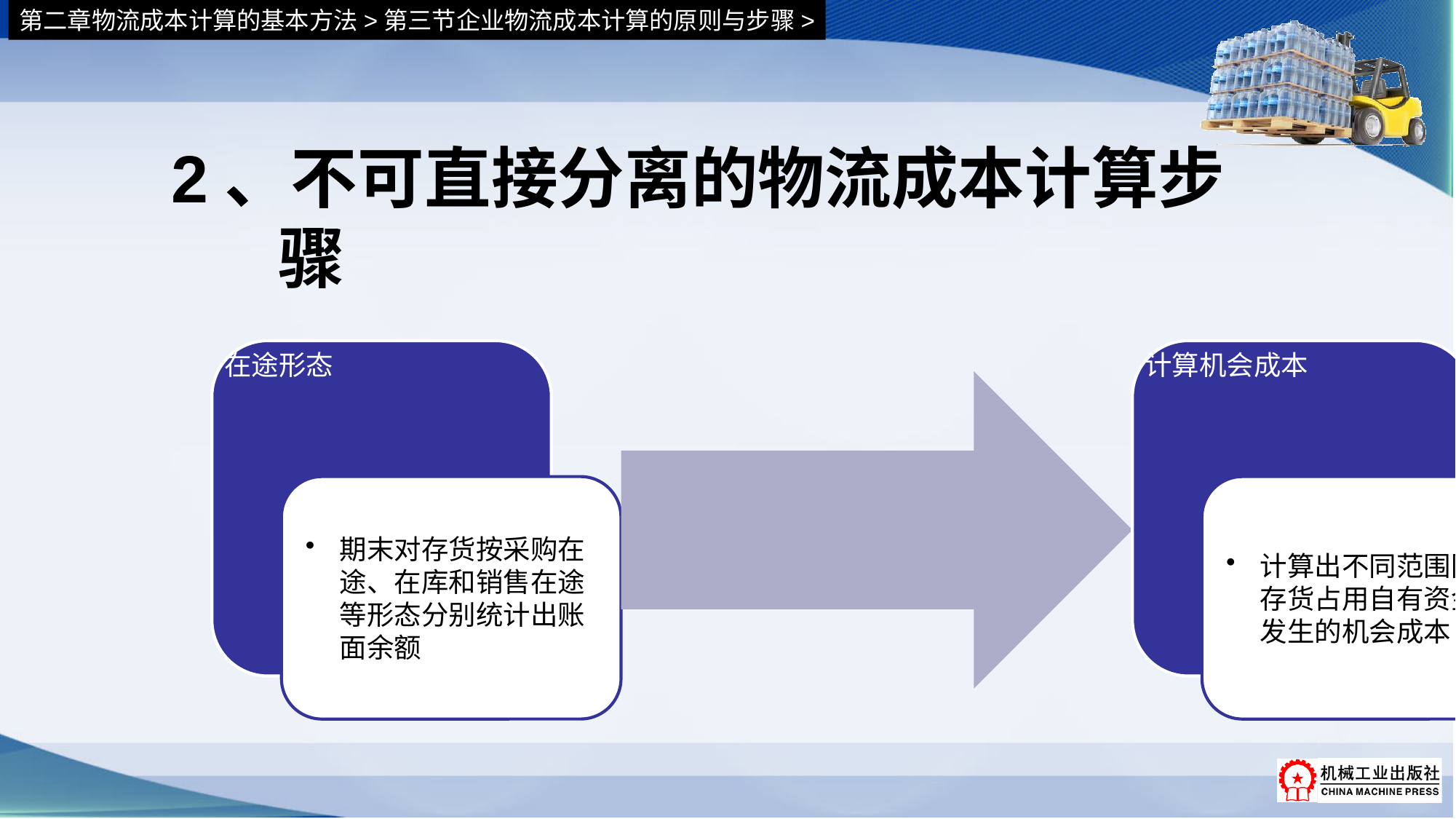

第二章物流成本计算的基本方法>第三节企业物流成本计算的原则与步骤>
# 2、不可直接分离的物流成本计算步骤
在途形态
期末对存货按采购在途、在库和销售在途等形态分别统计出账面余额
计算机会成本